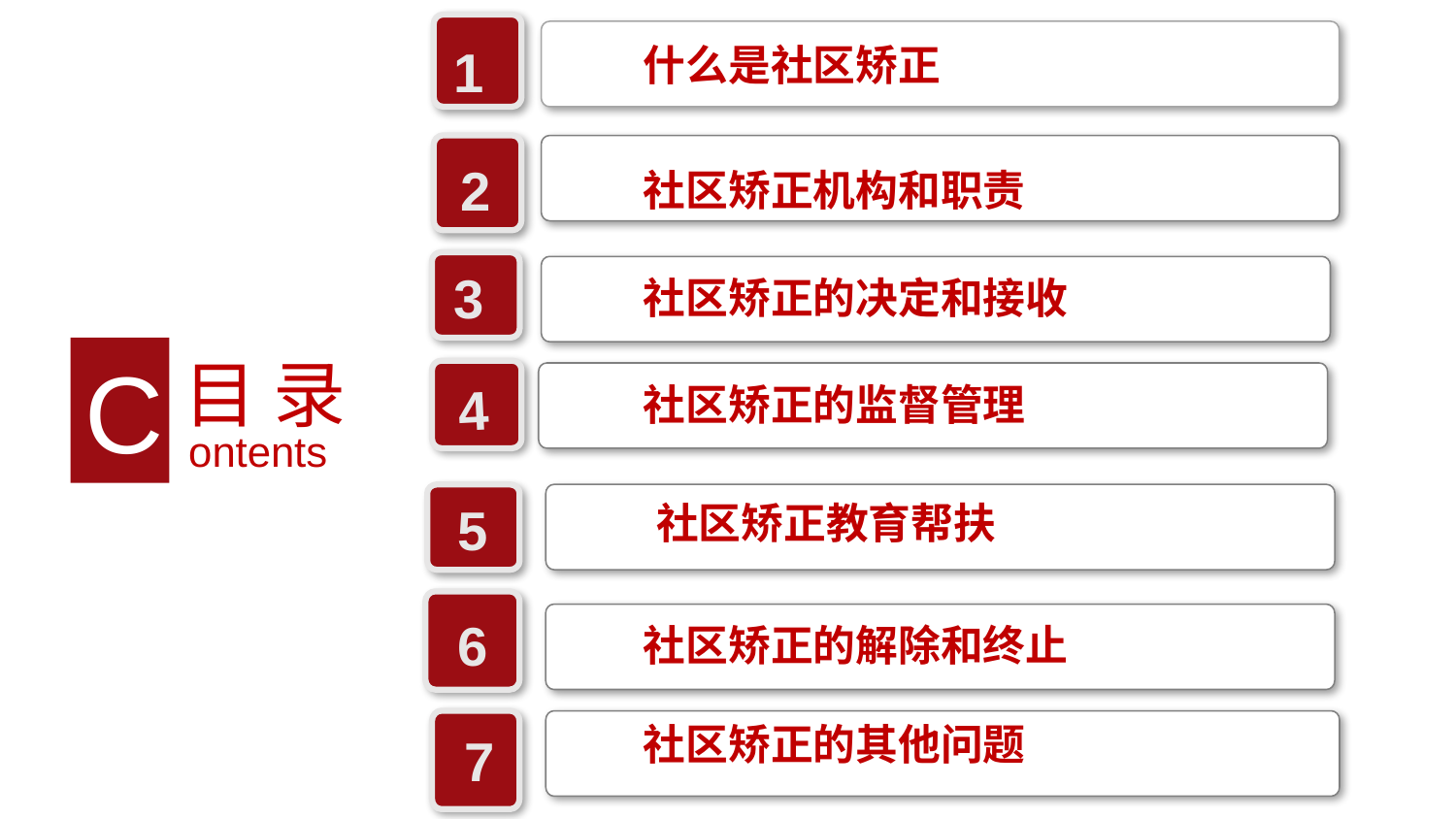

1
什么是社区矫正

2
社区矫正机构和职责

3
社区矫正的决定和接收
C
目 录

ontents

4
社区矫正的监督管理

5
社区矫正教育帮扶

6
社区矫正的解除和终止

社区矫正的其他问题
7